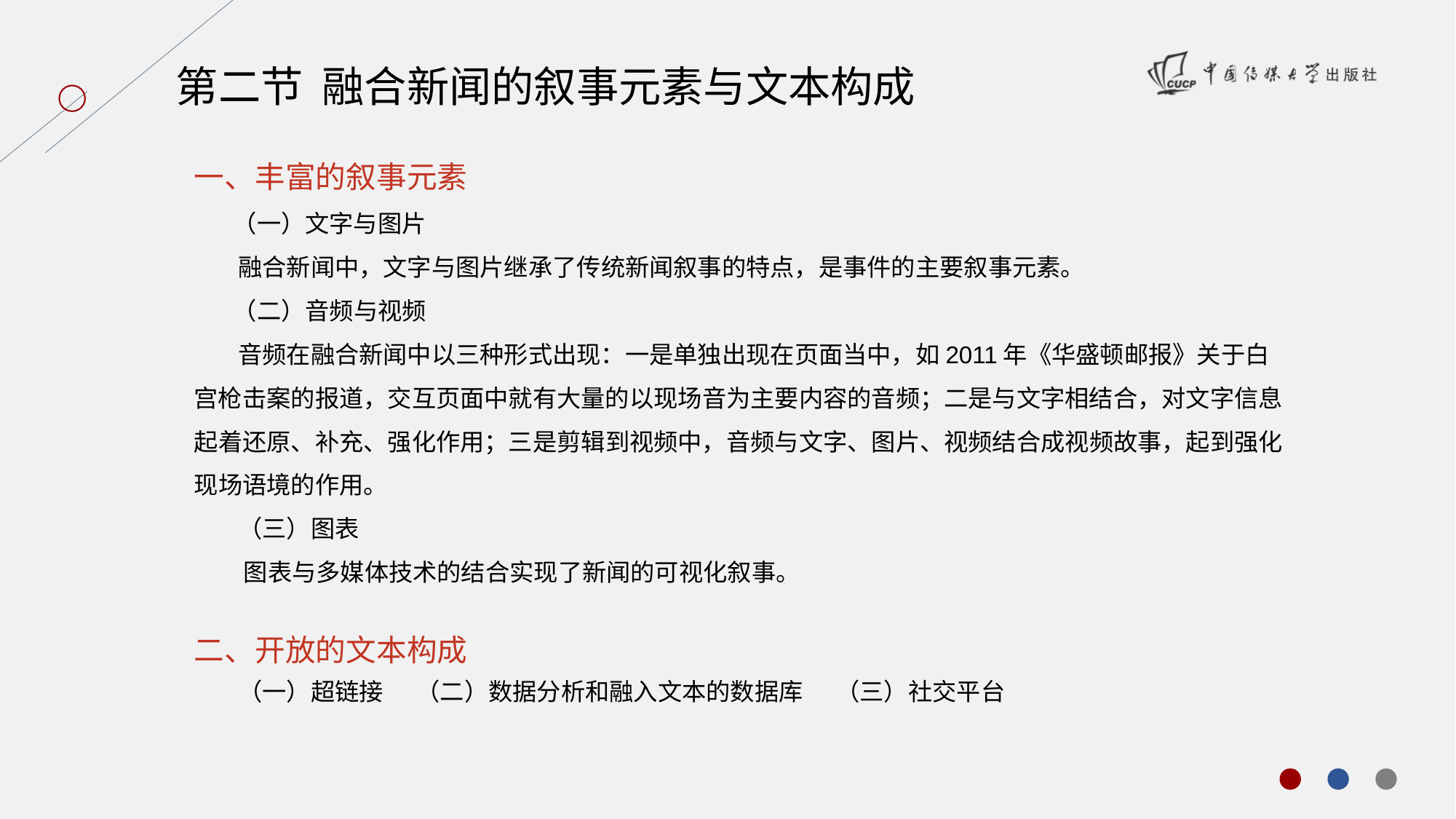

第二节  融合新闻的叙事元素与文本构成

一、丰富的叙事元素
      （一）文字与图片
       融合新闻中，文字与图片继承了传统新闻叙事的特点，是事件的主要叙事元素。
      （二）音频与视频
       音频在融合新闻中以三种形式出现：一是单独出现在页面当中，如2011年《华盛顿邮报》关于白宫枪击案的报道，交互页面中就有大量的以现场音为主要内容的音频；二是与文字相结合，对文字信息起着还原、补充、强化作用；三是剪辑到视频中，音频与文字、图片、视频结合成视频故事，起到强化现场语境的作用。
       （三）图表
        图表与多媒体技术的结合实现了新闻的可视化叙事。

二、开放的文本构成
       （一）超链接      （二）数据分析和融入文本的数据库      （三）社交平台